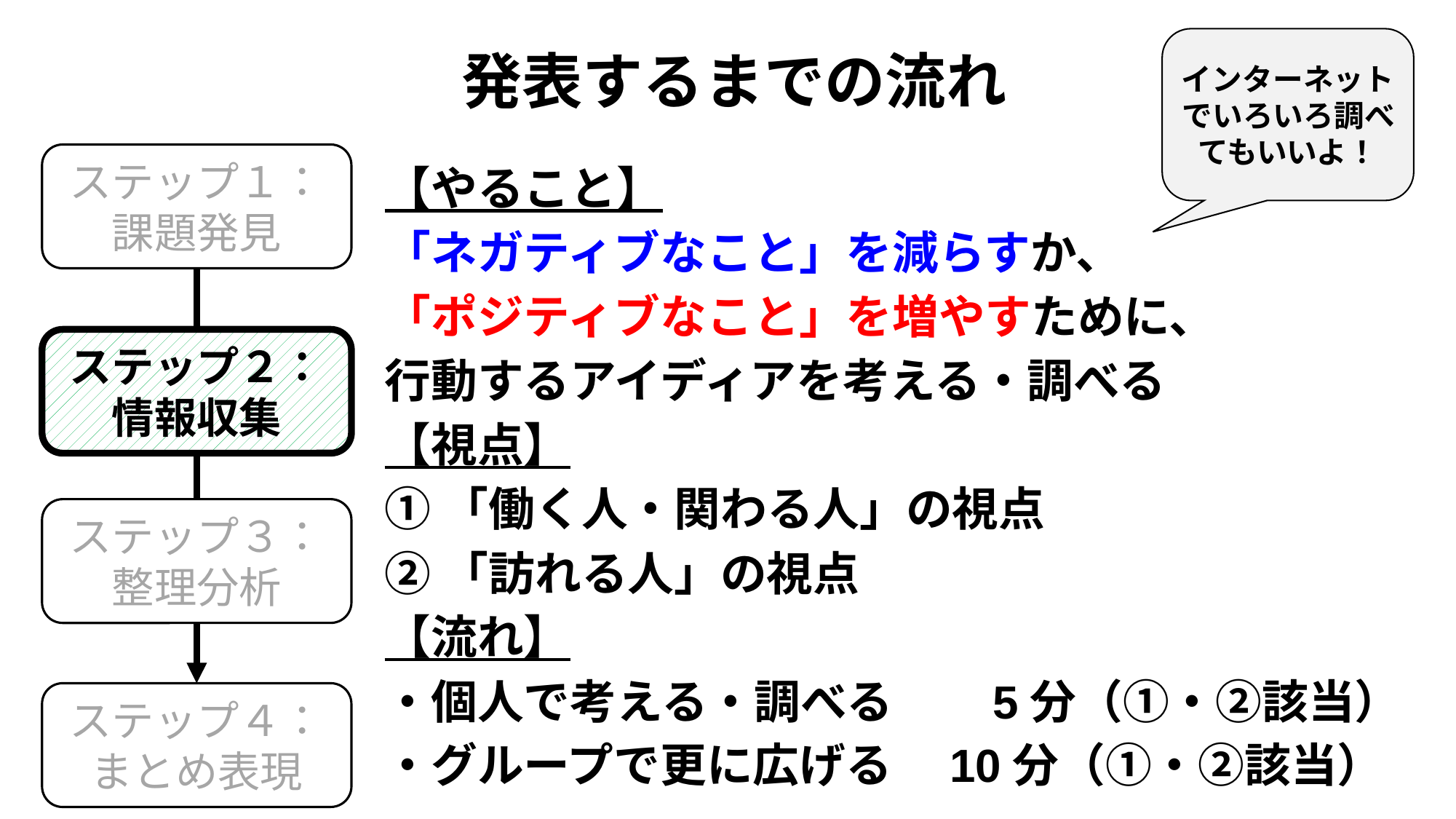

発表するまでの流れ
インターネットでいろいろ調べてもいいよ！
【やること】
「ネガティブなこと」を減らすか、
「ポジティブなこと」を増やすために、
行動するアイディアを考える・調べる
【視点】
①「働く人・関わる人」の視点
②「訪れる人」の視点
【流れ】
・個人で考える・調べる　    5分（①・②該当）
・グループで更に広げる　10分（①・②該当）
ステップ１：
課題発見
ステップ２：
情報収集
ステップ３：
整理分析
ステップ４：
まとめ表現